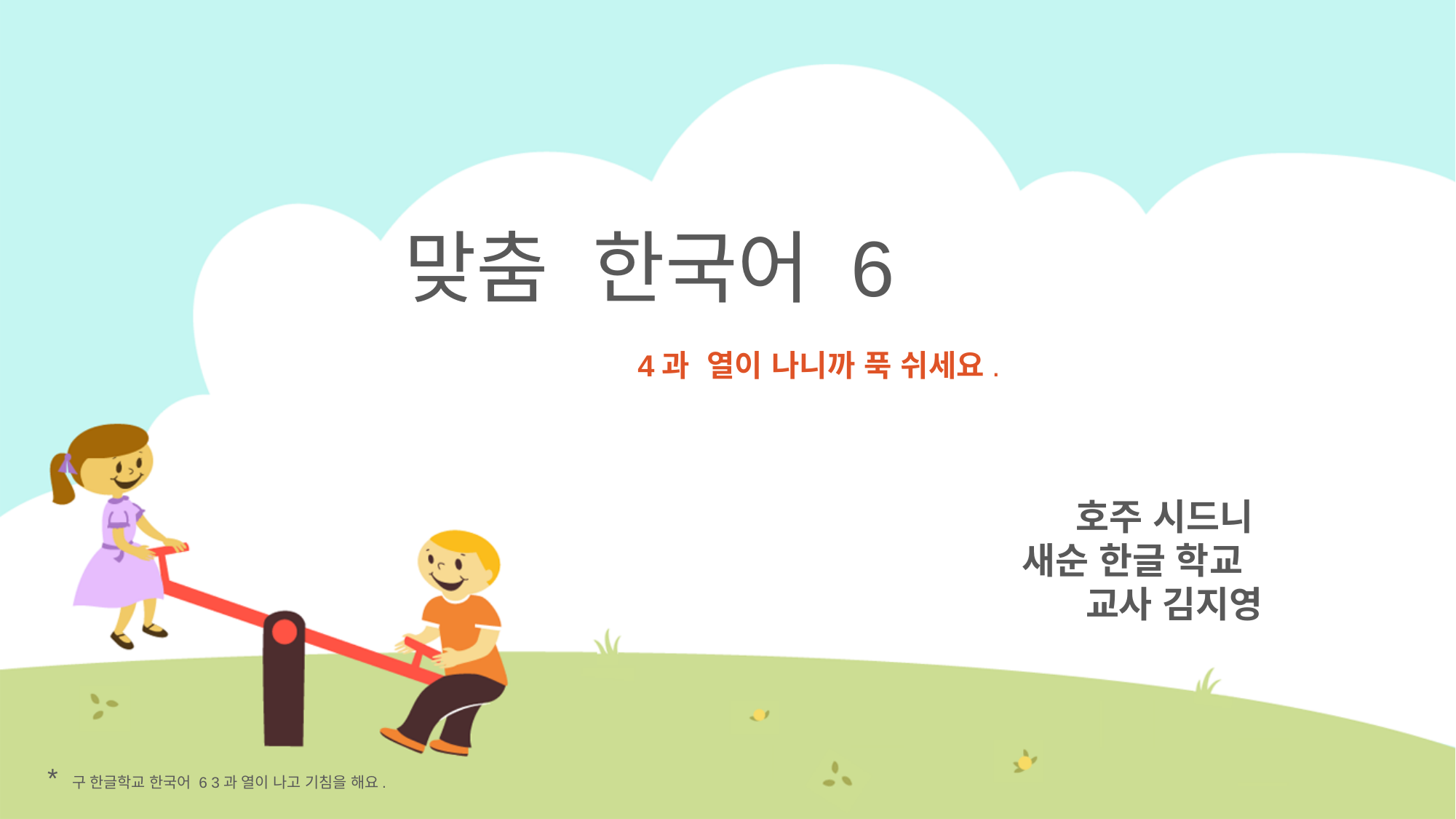

# 맞춤  한국어 6
 4과  열이 나니까 푹 쉬세요.
         호주 시드니
               새순 한글 학교
교사 김지영
* 구 한글학교 한국어 6 3과 열이 나고 기침을 해요.